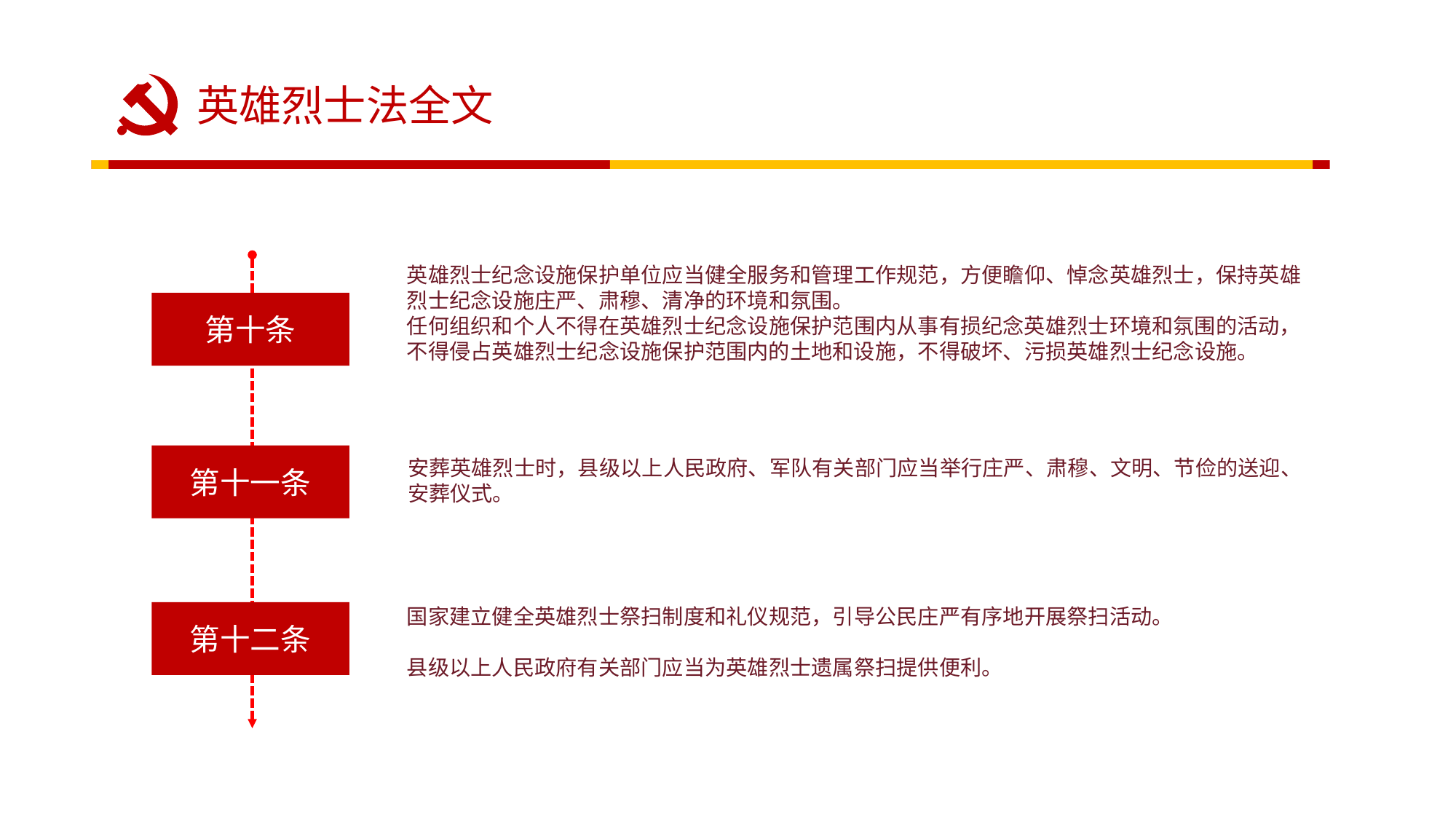

英雄烈士法全文

英雄烈士纪念设施保护单位应当健全服务和管理工作规范，方便瞻仰、悼念英雄烈士，保持英雄烈士纪念设施庄严、肃穆、清净的环境和氛围。
任何组织和个人不得在英雄烈士纪念设施保护范围内从事有损纪念英雄烈士环境和氛围的活动，不得侵占英雄烈士纪念设施保护范围内的土地和设施，不得破坏、污损英雄烈士纪念设施。
第十条
第十一条
安葬英雄烈士时，县级以上人民政府、军队有关部门应当举行庄严、肃穆、文明、节俭的送迎、安葬仪式。
国家建立健全英雄烈士祭扫制度和礼仪规范，引导公民庄严有序地开展祭扫活动。

县级以上人民政府有关部门应当为英雄烈士遗属祭扫提供便利。
第十二条